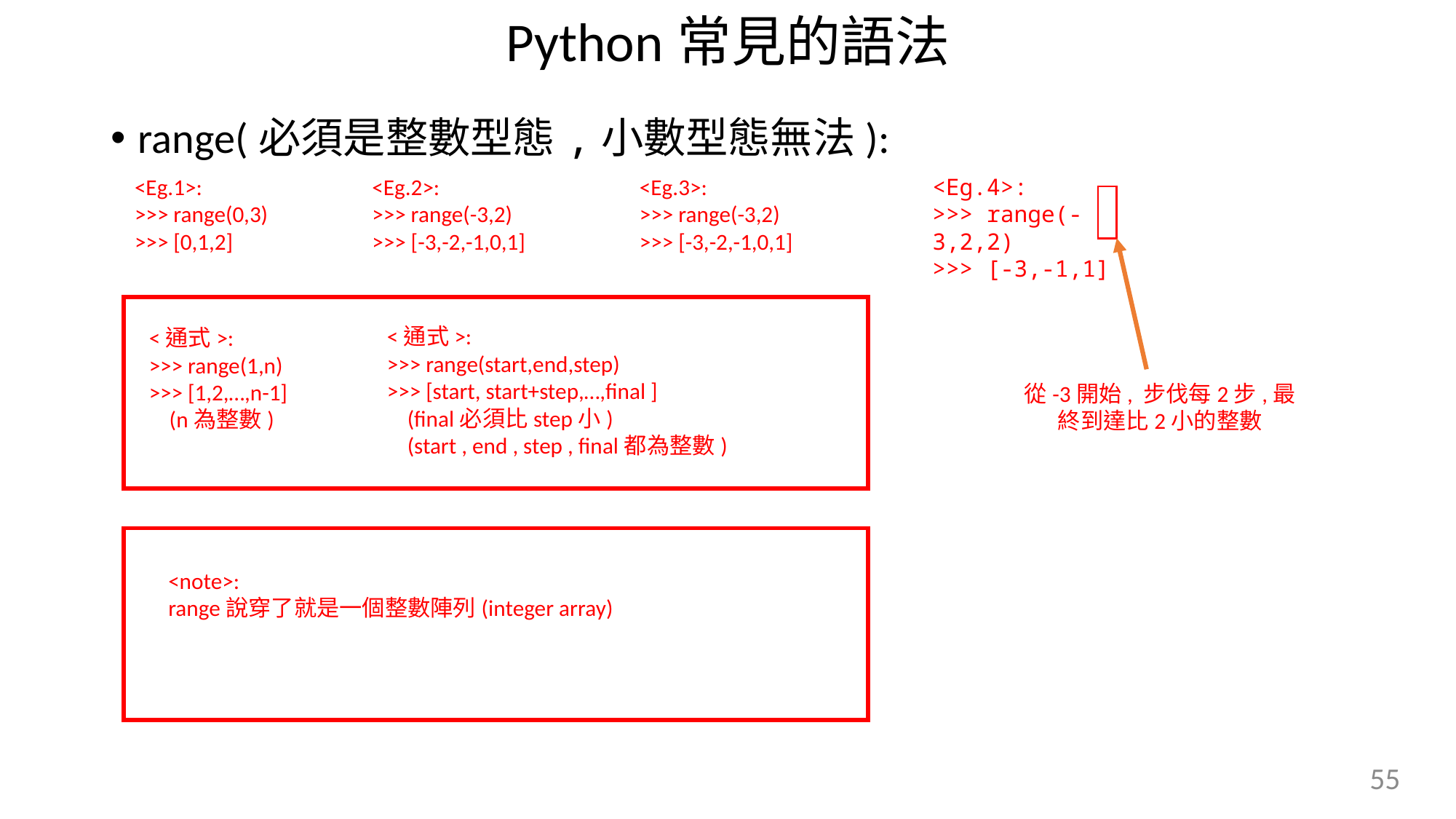

# Python常見的語法
range(必須是整數型態,小數型態無法):
<Eg.1>:
>>> range(0,3)
>>> [0,1,2]
<Eg.2>:
>>> range(-3,2)
>>> [-3,-2,-1,0,1]
<Eg.3>:
>>> range(-3,2)
>>> [-3,-2,-1,0,1]
<Eg.4>:
>>> range(-3,2,2)
>>> [-3,-1,1]

<通式>:
>>> range(start,end,step)
>>> [start, start+step,…,final ]
    (final必須比step小)
    (start , end , step , final都為整數)
<通式>:
>>> range(1,n)
>>> [1,2,…,n-1]
    (n為整數)
從-3開始, 步伐每2步,最終到達比2小的整數

<note>:
range說穿了就是一個整數陣列(integer array)
55